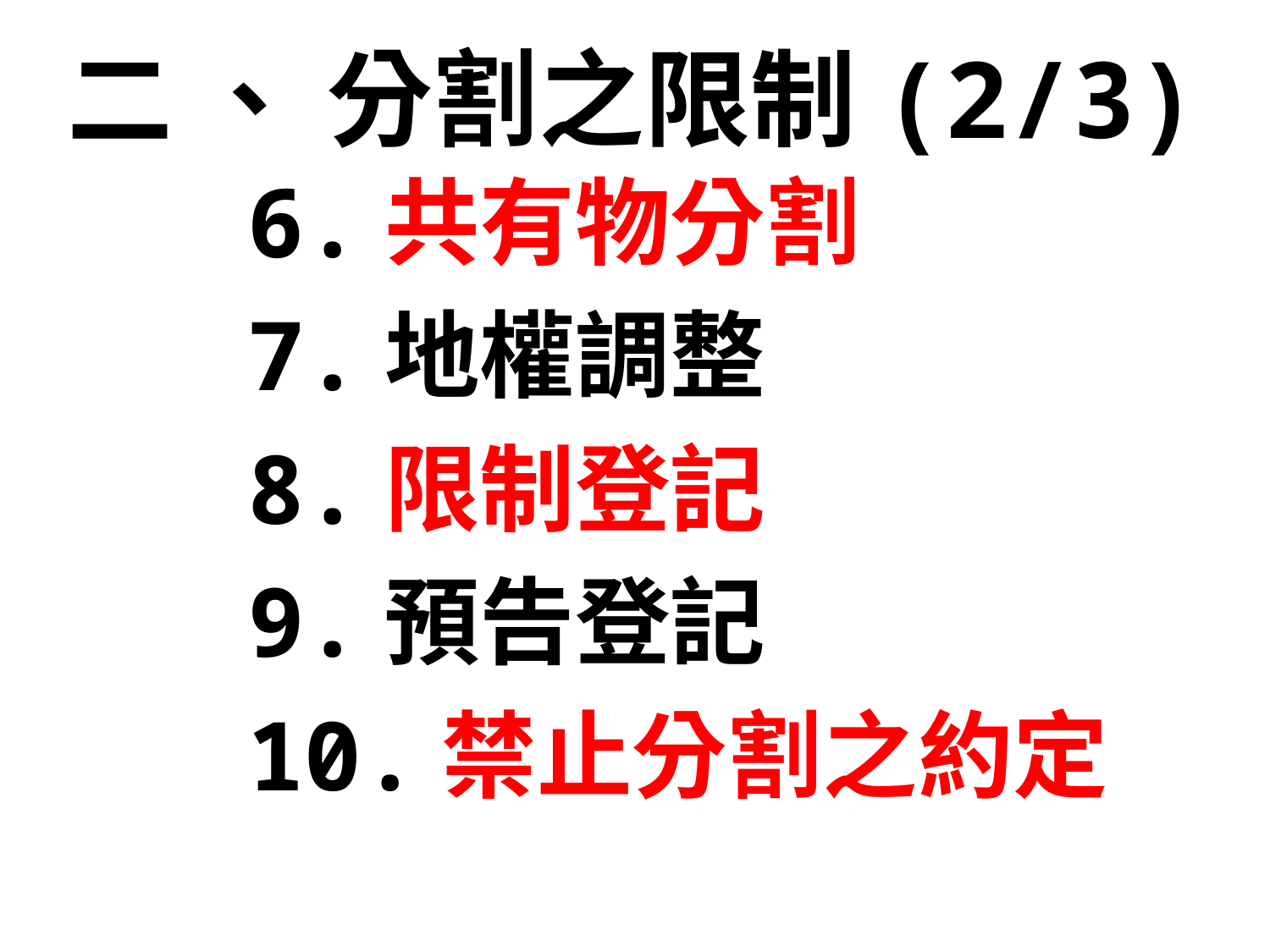

二 、 分割之限制(2/3)

6.共有物分割
7.地權調整
8.限制登記
9.預告登記
10.禁止分割之約定